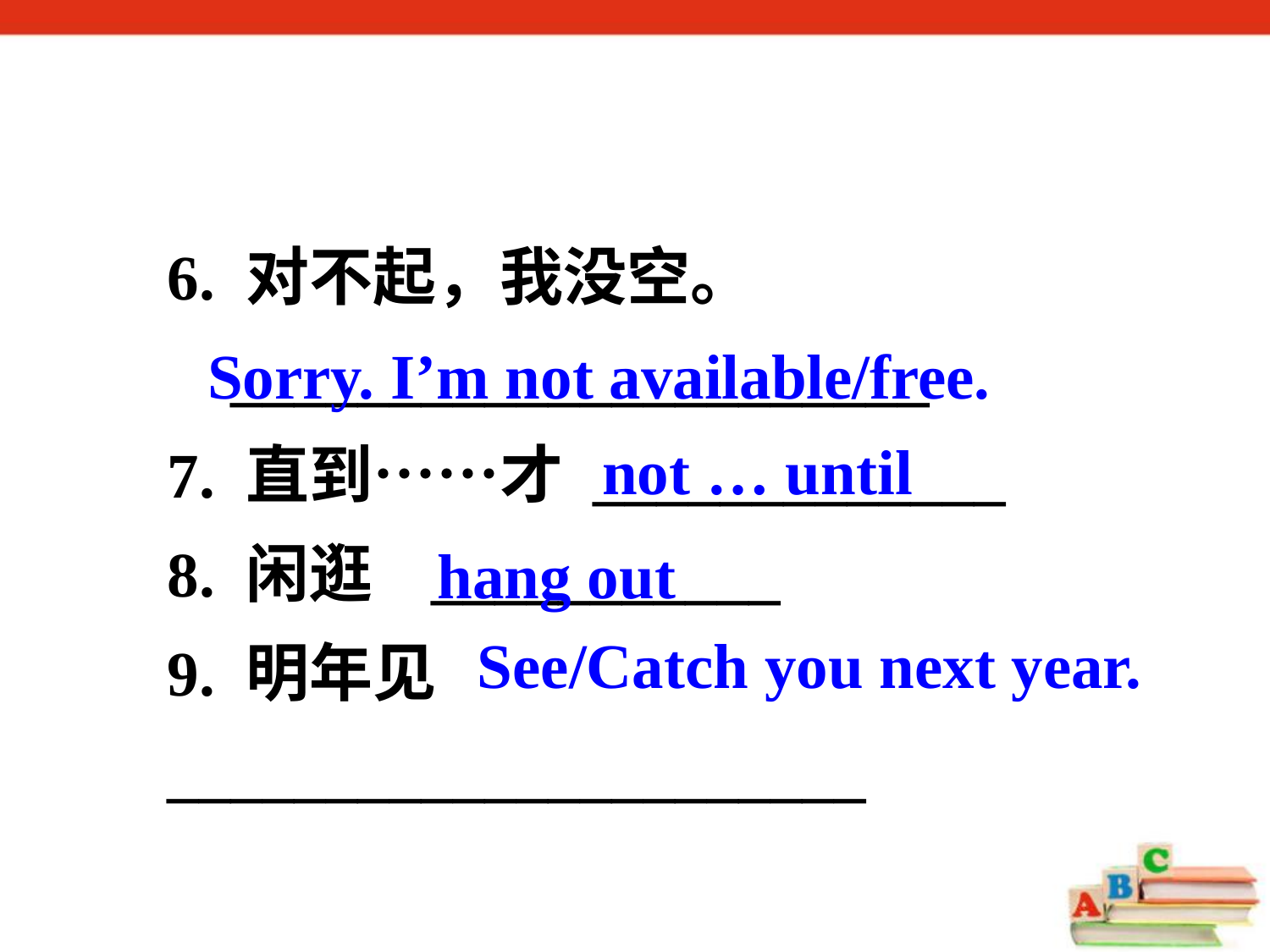

6. 对不起，我没空。
    ______________________
7. 直到……才 _____________
8. 闲逛   ___________
9. 明年见______________________
Sorry. I’m not available/free.
not … until
hang out
See/Catch you next year.